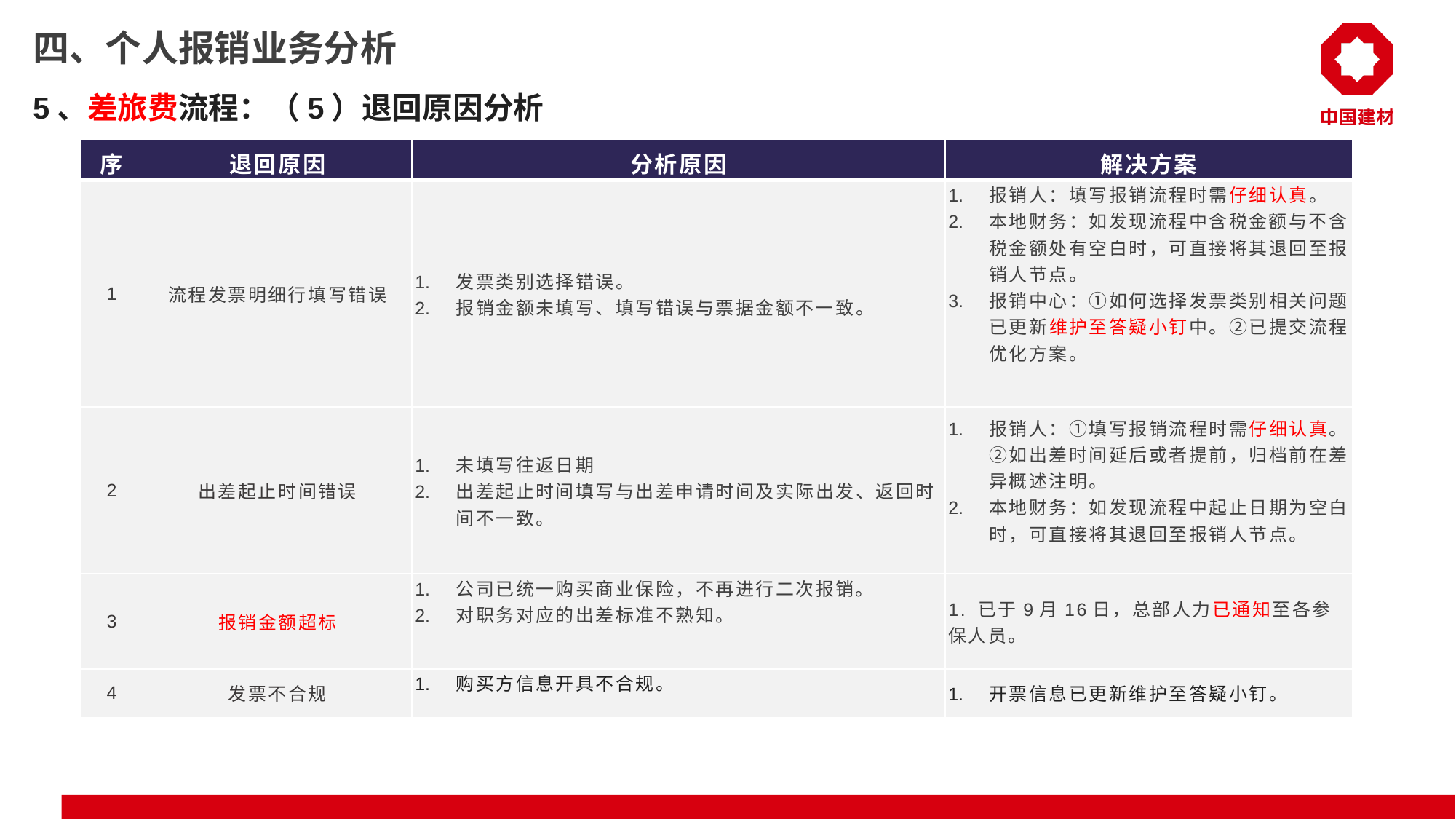

四、个人报销业务分析
5、差旅费流程：（5）退回原因分析
| 序 | 退回原因 | 分析原因 | 解决方案 |
| --- | --- | --- | --- |
| 1 | 流程发票明细行填写错误 | 发票类别选择错误。 报销金额未填写、填写错误与票据金额不一致。 | 报销人：填写报销流程时需仔细认真。 本地财务：如发现流程中含税金额与不含税金额处有空白时，可直接将其退回至报销人节点。 报销中心：①如何选择发票类别相关问题已更新维护至答疑小钉中。②已提交流程优化方案。 |
| 2 | 出差起止时间错误 | 未填写往返日期 出差起止时间填写与出差申请时间及实际出发、返回时间不一致。 | 报销人：①填写报销流程时需仔细认真。②如出差时间延后或者提前，归档前在差异概述注明。 本地财务：如发现流程中起止日期为空白时，可直接将其退回至报销人节点。 |
| 3 | 报销金额超标 | 公司已统一购买商业保险，不再进行二次报销。 对职务对应的出差标准不熟知。 | 1. 已于9月16日，总部人力已通知至各参保人员。 |
| 4 | 发票不合规 | 购买方信息开具不合规。 | 开票信息已更新维护至答疑小钉。 |